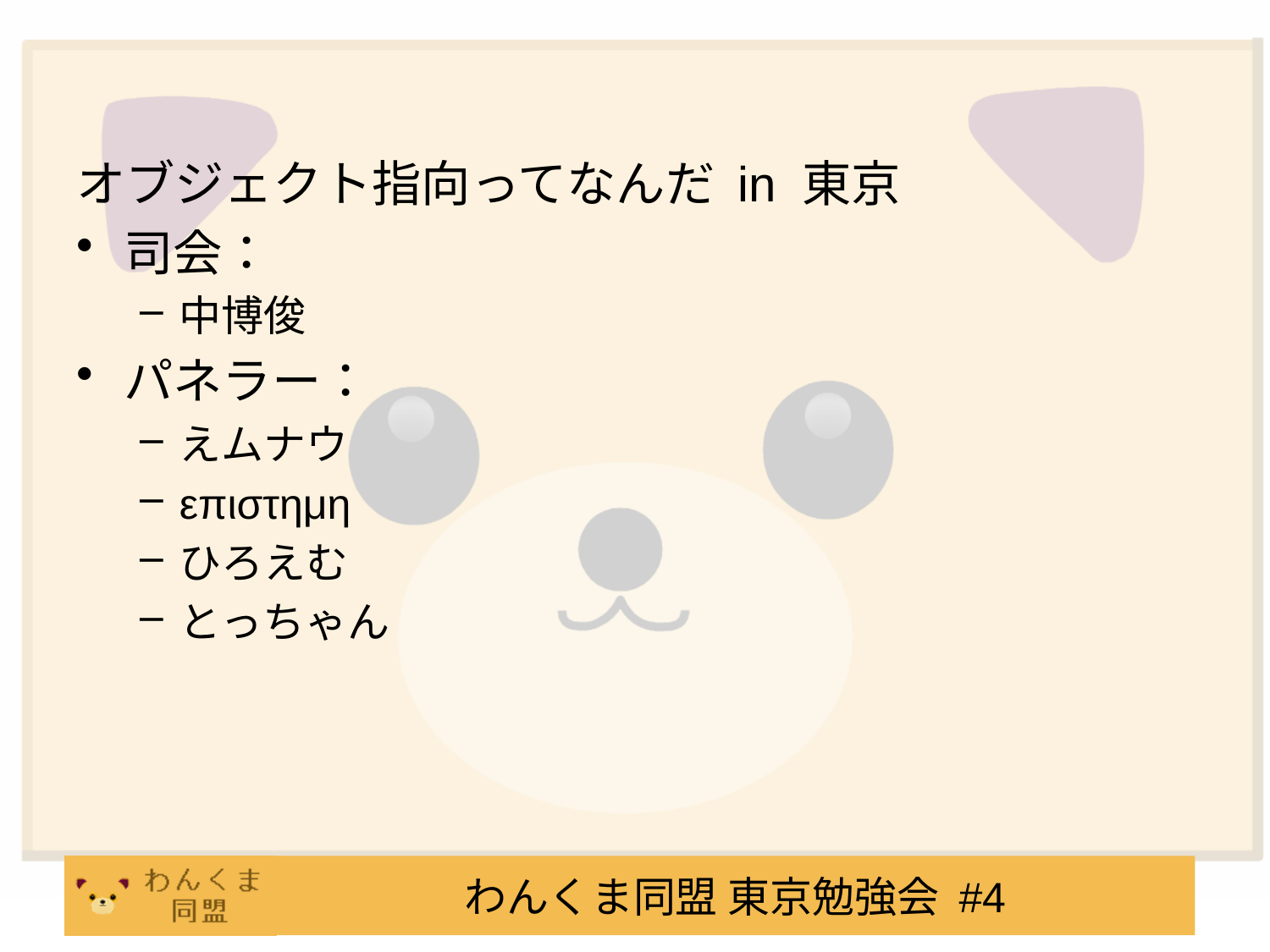

#
オブジェクト指向ってなんだ in 東京
司会：
中博俊
パネラー：
えムナウ
επιστημη
ひろえむ
とっちゃん